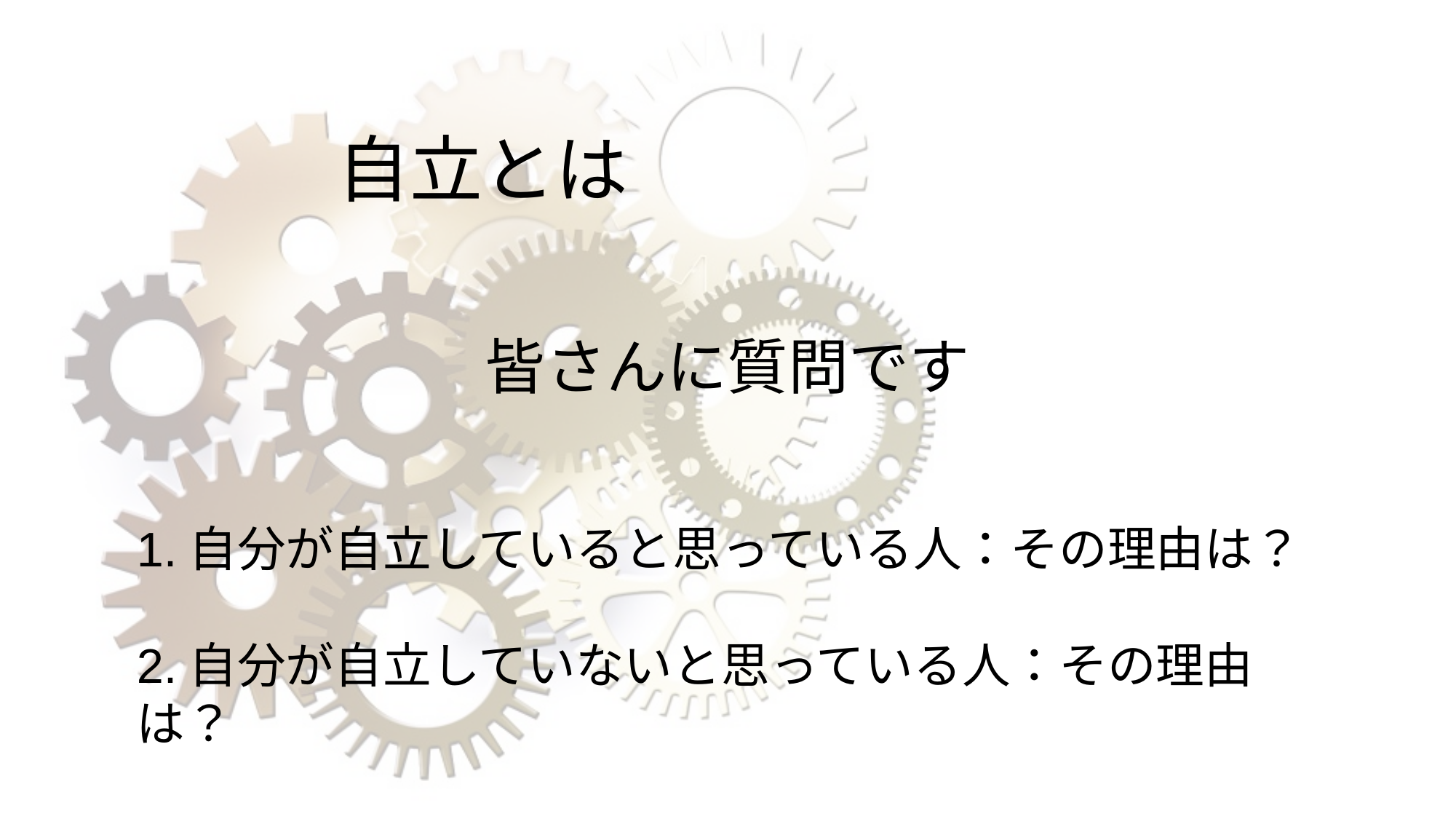

自立とは
皆さんに質問です
1.自分が自立していると思っている人：その理由は？

2.自分が自立していないと思っている人：その理由は？